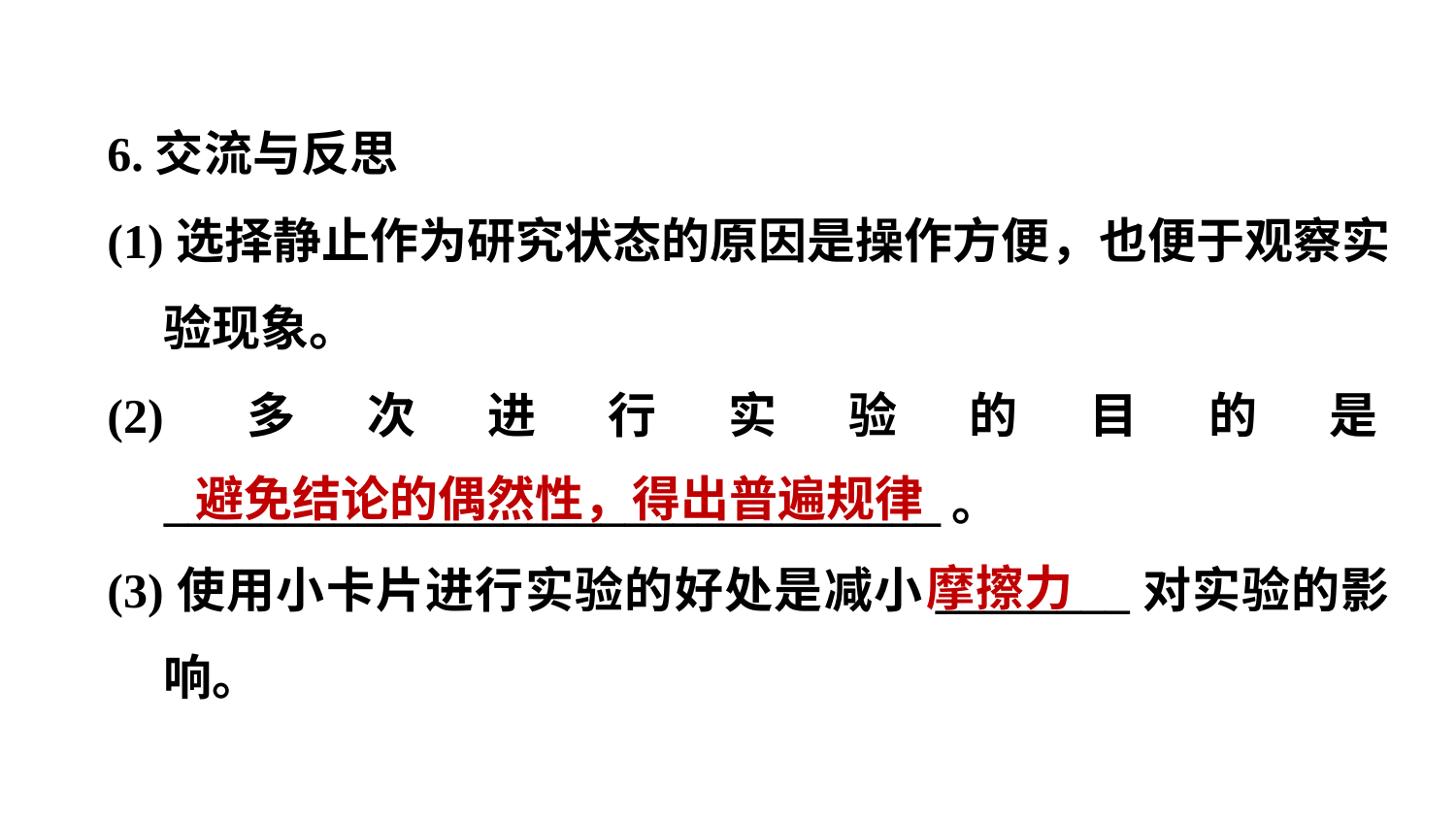

6.交流与反思
(1)选择静止作为研究状态的原因是操作方便，也便于观察实验现象。
(2)多次进行实验的目的是________________________________。
(3)使用小卡片进行实验的好处是减小________对实验的影响。
避免结论的偶然性，得出普遍规律
摩擦力